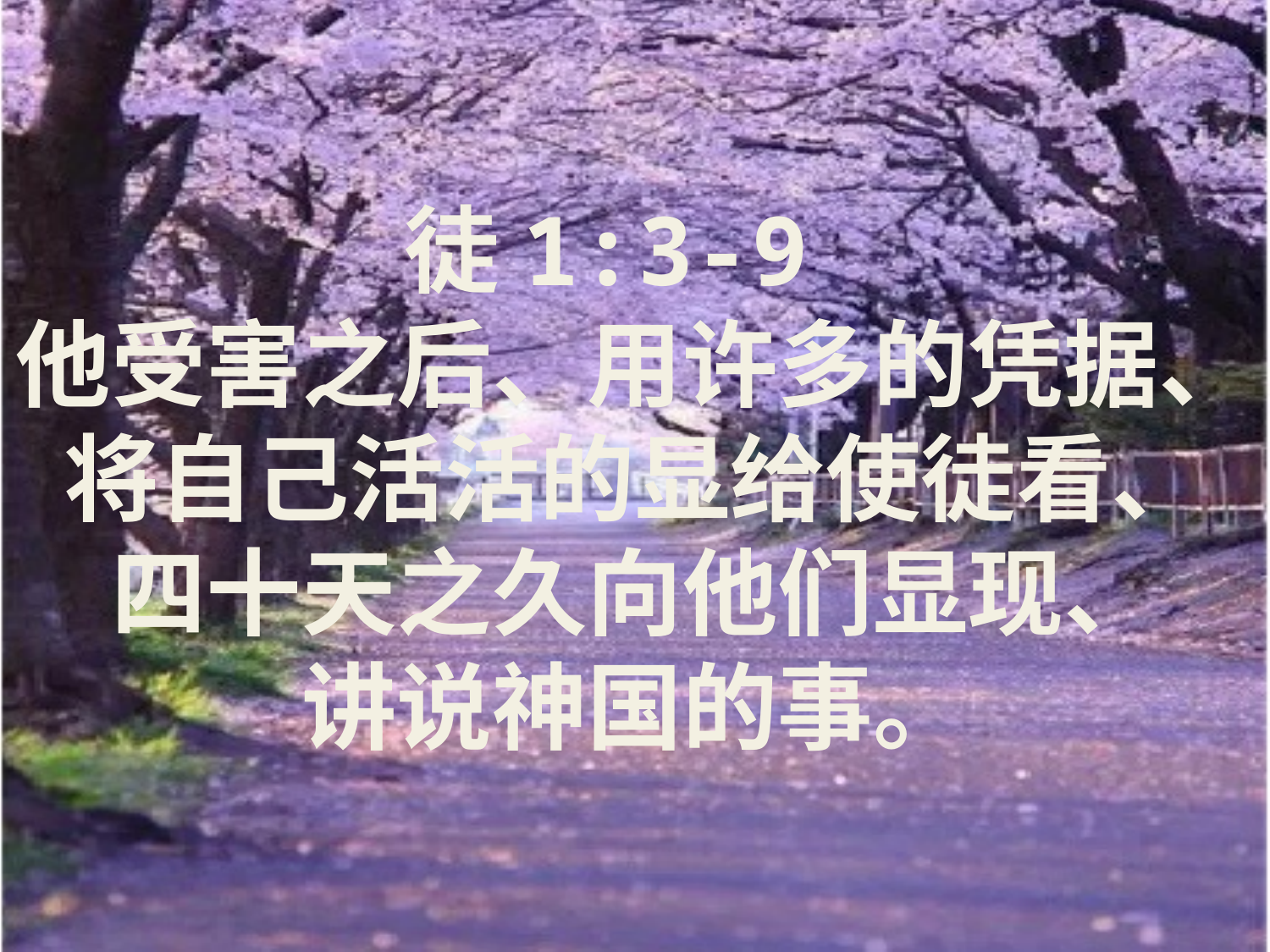

# 徒1:3-9 他受害之后、用许多的凭据、将自己活活的显给使徒看、 四十天之久向他们显现、 讲说神国的事。